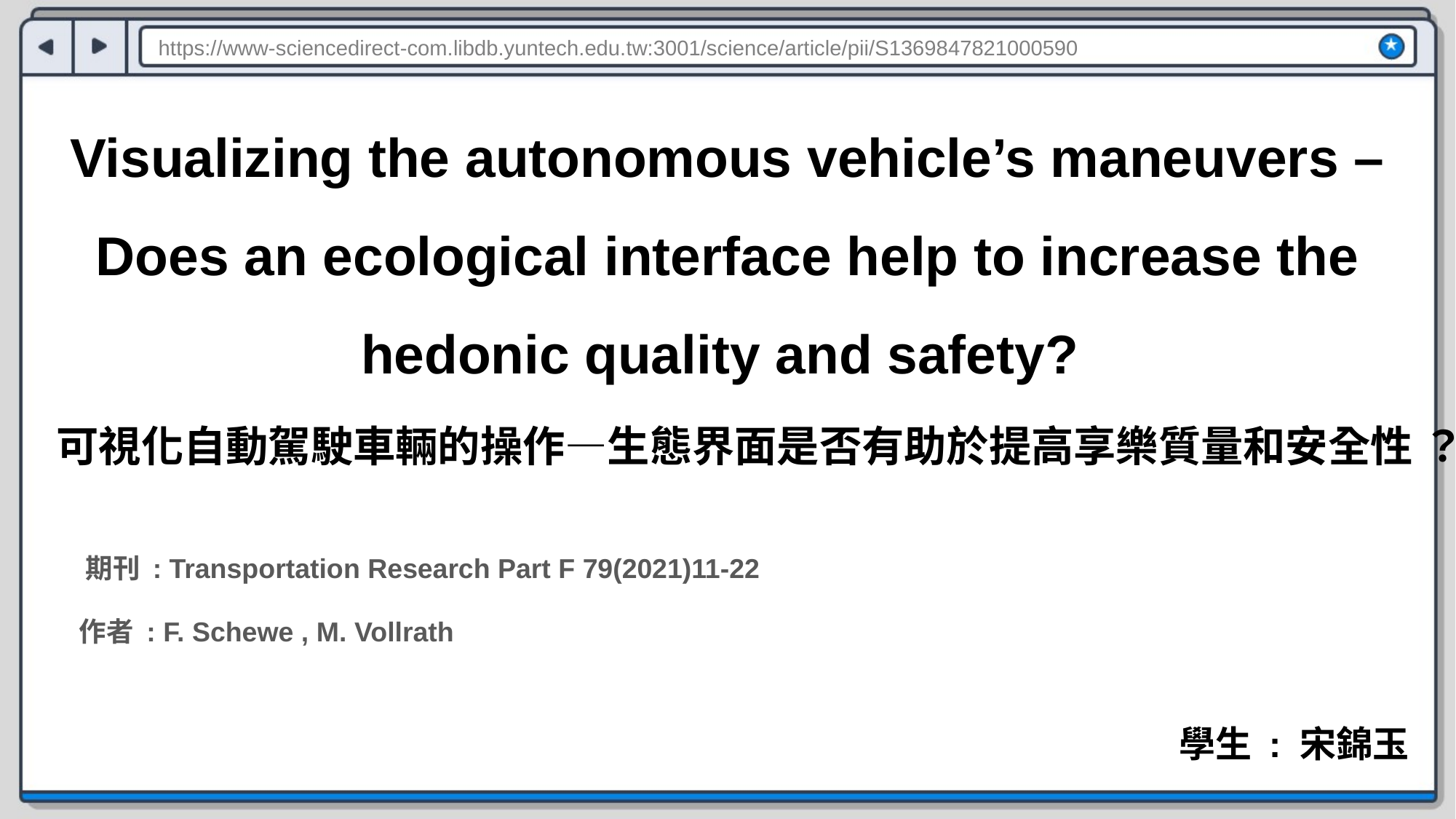

https://www-sciencedirect-com.libdb.yuntech.edu.tw:3001/science/article/pii/S1369847821000590
Visualizing the autonomous vehicle’s maneuvers – Does an ecological interface help to increase the hedonic quality and safety?
可視化自動駕駛車輛的操作—生態界面是否有助於提高享樂質量和安全性 ？
期刊 : Transportation Research Part F 79(2021)11-22
作者 : F. Schewe , M. Vollrath
學生 : 宋錦玉